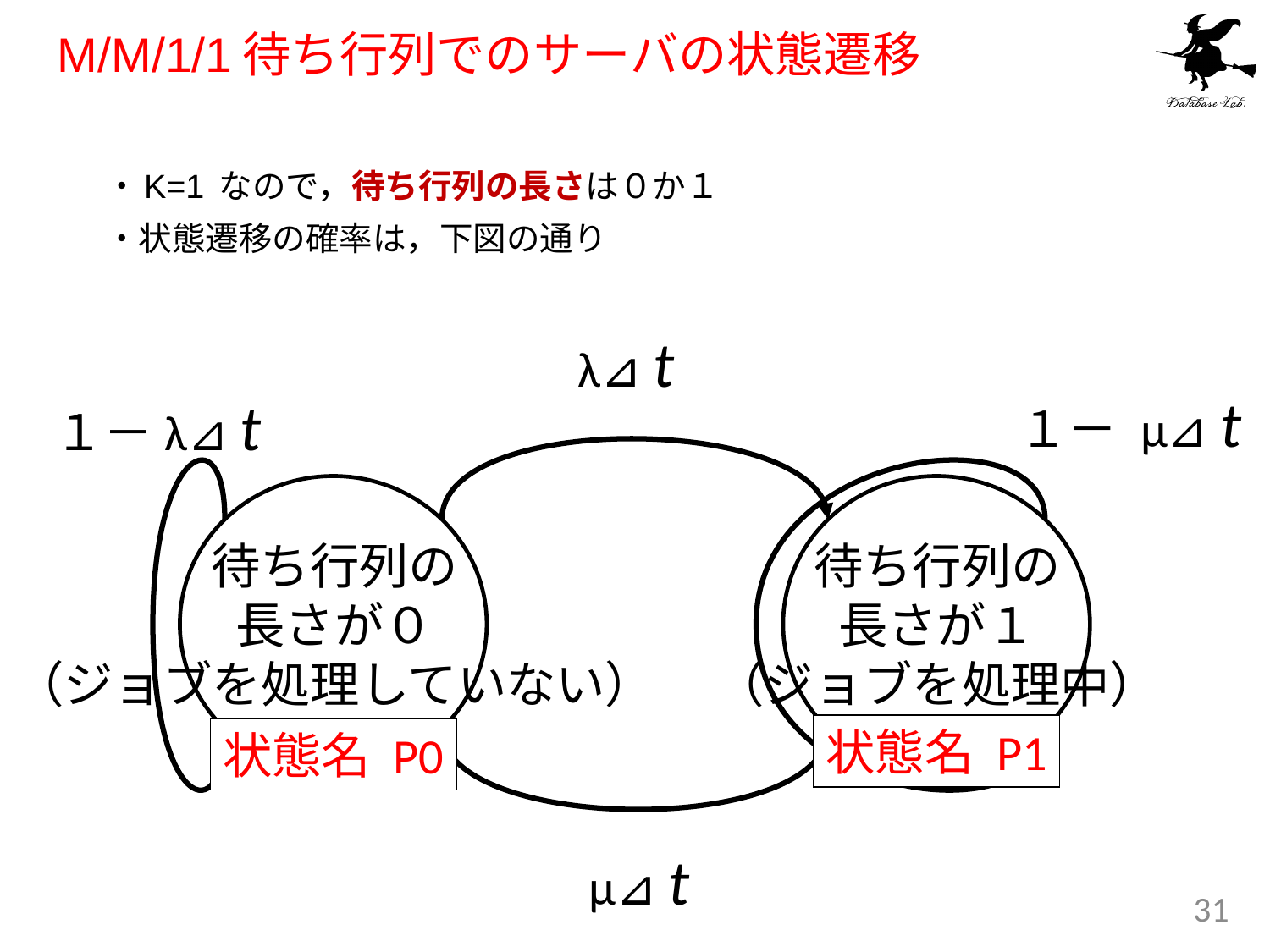

# M/M/1/1待ち行列でのサーバの状態遷移
・K=1 なので，待ち行列の長さは０か１
・状態遷移の確率は，下図の通り
λ⊿ t
１－ μ⊿ t
１－λ⊿ t

待ち行列の
長さが０
（ジョブを処理していない）
待ち行列の
長さが１
（ジョブを処理中）
状態名 P1
状態名 P0
μ⊿ t
31